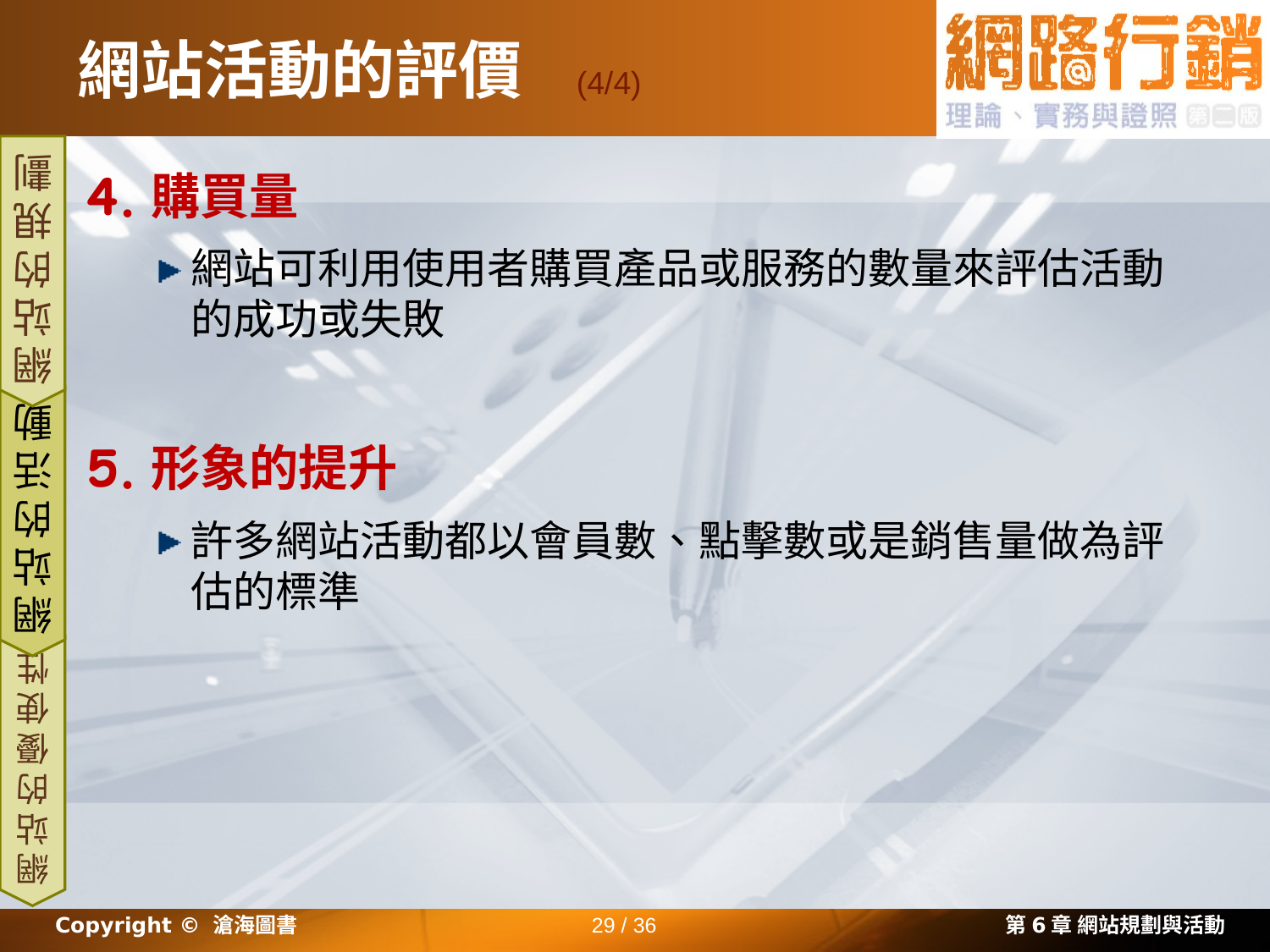

# 網站活動的評價
(4/4)
4.購買量
網站可利用使用者購買產品或服務的數量來評估活動的成功或失敗

5.形象的提升
許多網站活動都以會員數、點擊數或是銷售量做為評估的標準

網站的規劃
網站的活動
網站的優使性
Copyright © 滄海圖書
29 / 36
第6章 網站規劃與活動